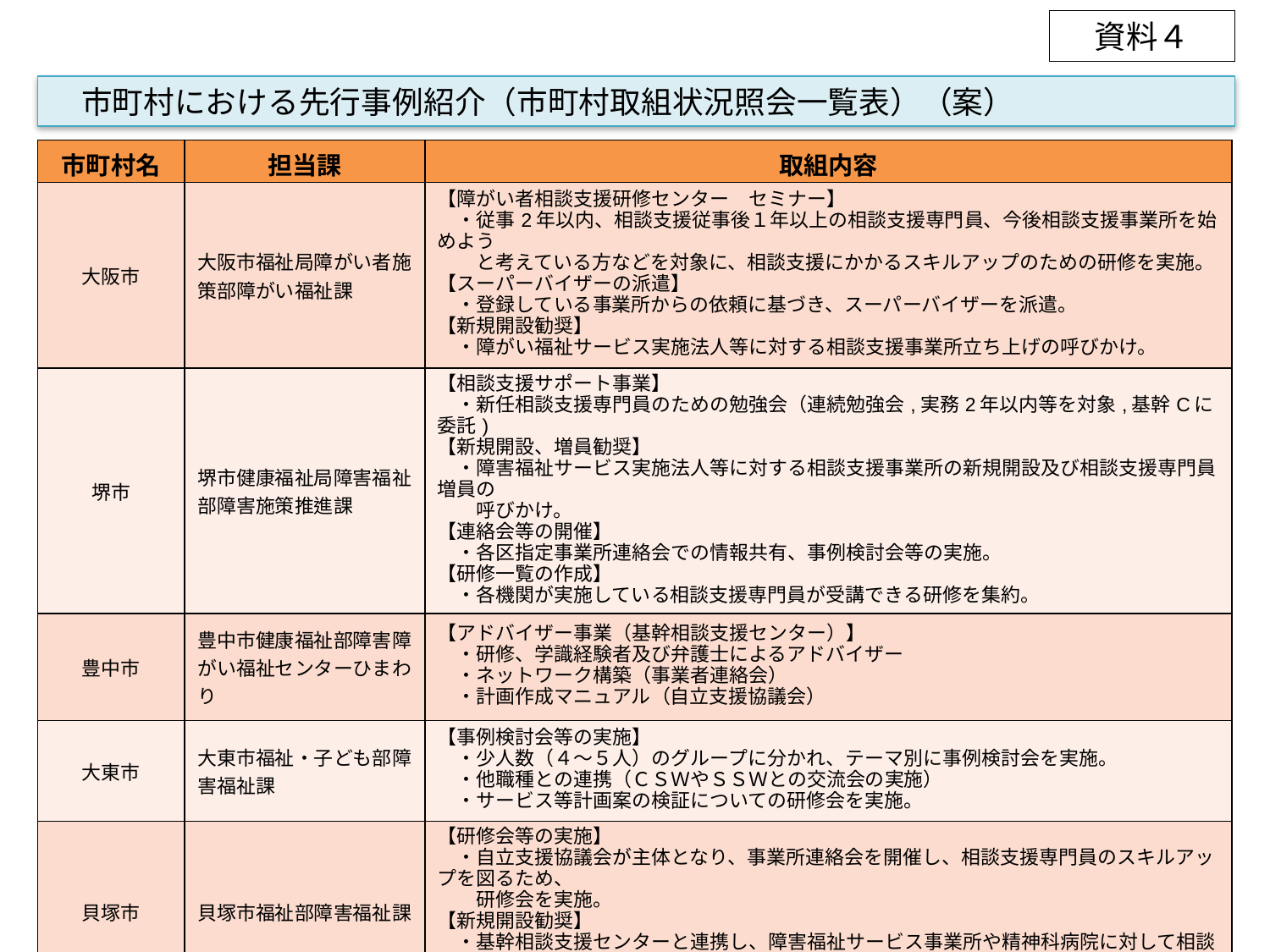

資料４
　市町村における先行事例紹介（市町村取組状況照会一覧表）（案）
| 市町村名 | 担当課 | 取組内容 |
| --- | --- | --- |
| 大阪市 | 大阪市福祉局障がい者施策部障がい福祉課 | 【障がい者相談支援研修センター　セミナー】 　・従事2年以内、相談支援従事後１年以上の相談支援専門員、今後相談支援事業所を始めよう 　　と考えている方などを対象に、相談支援にかかるスキルアップのための研修を実施。 【スーパーバイザーの派遣】 　・登録している事業所からの依頼に基づき、スーパーバイザーを派遣。 【新規開設勧奨】 　・障がい福祉サービス実施法人等に対する相談支援事業所立ち上げの呼びかけ。 |
| 堺市 | 堺市健康福祉局障害福祉部障害施策推進課 | 【相談支援サポート事業】 　・新任相談支援専門員のための勉強会（連続勉強会,実務2年以内等を対象,基幹Cに委託) 【新規開設、増員勧奨】 　・障害福祉サービス実施法人等に対する相談支援事業所の新規開設及び相談支援専門員増員の　 　　呼びかけ。 【連絡会等の開催】 　・各区指定事業所連絡会での情報共有、事例検討会等の実施。 【研修一覧の作成】 　・各機関が実施している相談支援専門員が受講できる研修を集約。 |
| 豊中市 | 豊中市健康福祉部障害障がい福祉センターひまわり | 【アドバイザー事業（基幹相談支援センター）】 　・研修、学識経験者及び弁護士によるアドバイザー 　・ネットワーク構築（事業者連絡会） 　・計画作成マニュアル（自立支援協議会） |
| 大東市 | 大東市福祉・子ども部障害福祉課 | 【事例検討会等の実施】 　・少人数（４～５人）のグループに分かれ、テーマ別に事例検討会を実施。 　・他職種との連携（ＣＳＷやＳＳＷとの交流会の実施） 　・サービス等計画案の検証についての研修会を実施。 |
| 貝塚市 | 貝塚市福祉部障害福祉課 | 【研修会等の実施】 　・自立支援協議会が主体となり、事業所連絡会を開催し、相談支援専門員のスキルアップを図るため、 　　研修会を実施。 【新規開設勧奨】 　・基幹相談支援センターと連携し、障害福祉サービス事業所や精神科病院に対して相談支援事業 　　所の新規申請の働きかけを行っている。 |